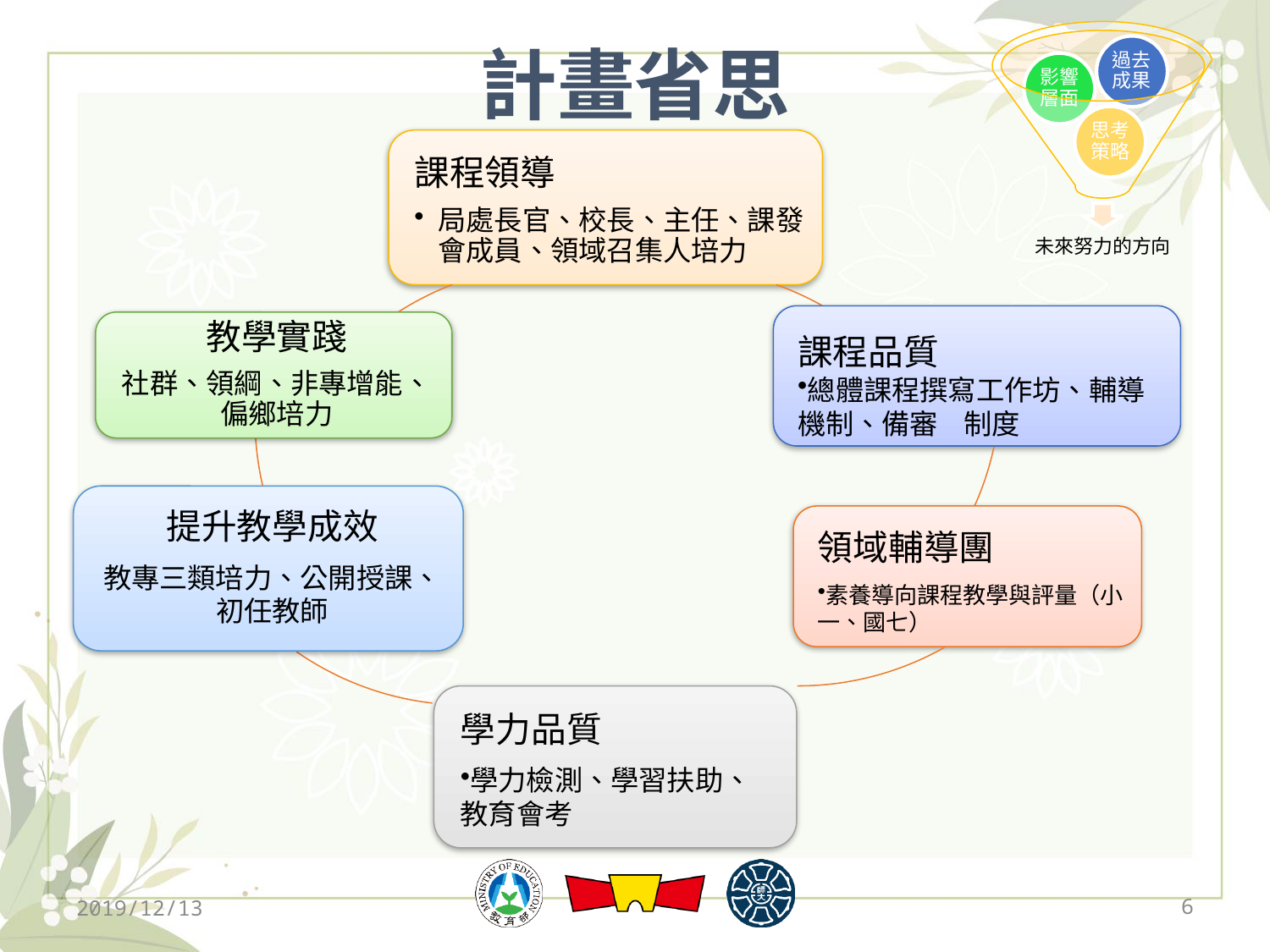

# 計畫省思
未來努力的方向
思考策略
影響層面
過去成果
課程領導
局處長官、校長、主任、課發會成員、領域召集人培力
課程品質
總體課程撰寫工作坊、輔導機制、備審    制度

領域輔導團
素養導向課程教學與評量（小一、國七）
學力品質
學力檢測、學習扶助、教育會考

提升教學成效
教專三類培力、公開授課、初任教師
教學實踐
社群、領綱、非專增能、偏鄉培力
2019/12/13
6